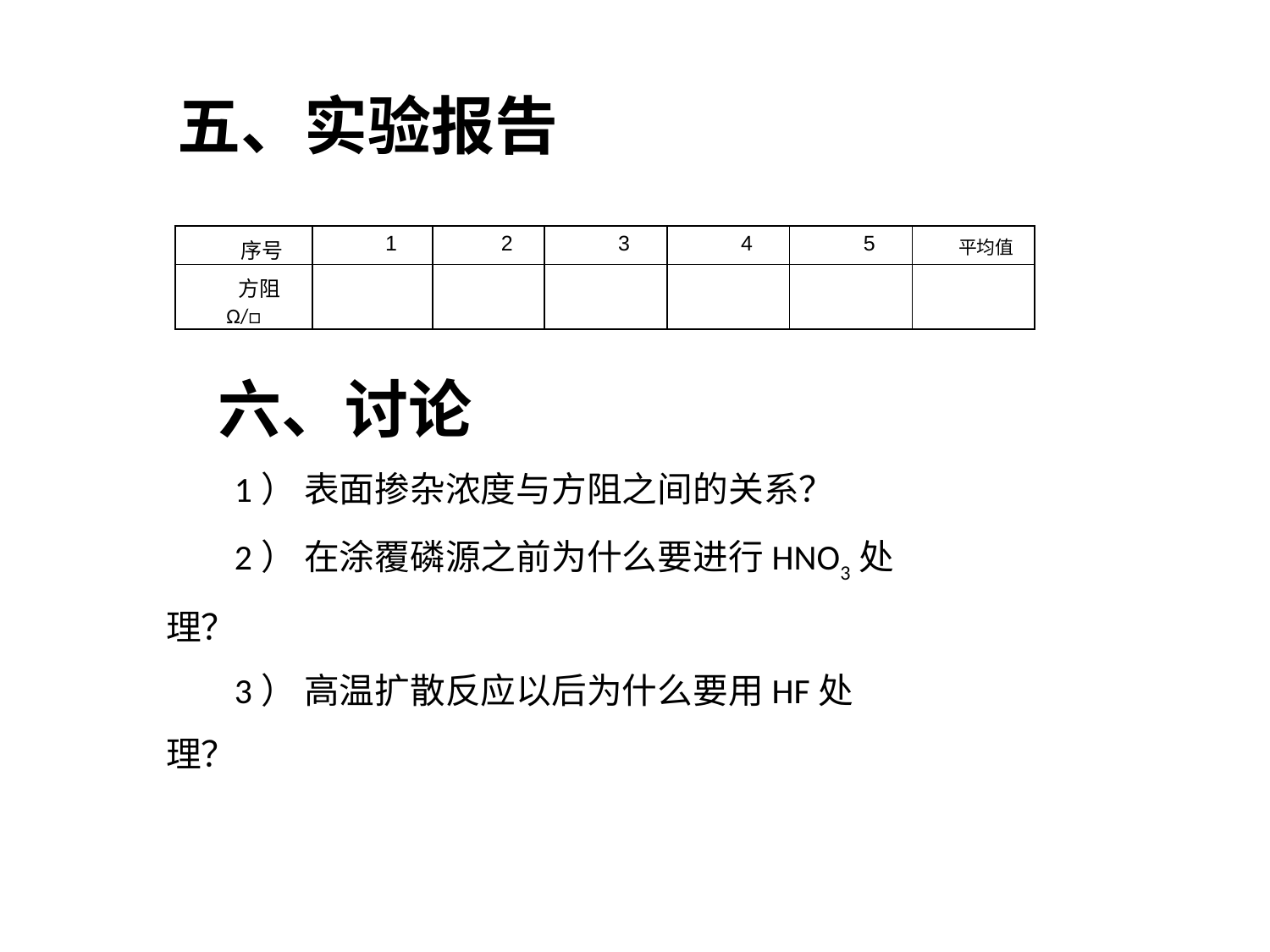

五、实验报告
| 序号 | 1 | 2 | 3 | 4 | 5 | 平均值 |
| --- | --- | --- | --- | --- | --- | --- |
| 方阻Ω/□ |  |  |  |  |  |  |
六、讨论
  1） 表面掺杂浓度与方阻之间的关系？
  2） 在涂覆磷源之前为什么要进行HNO3处理？
  3） 高温扩散反应以后为什么要用HF处理？